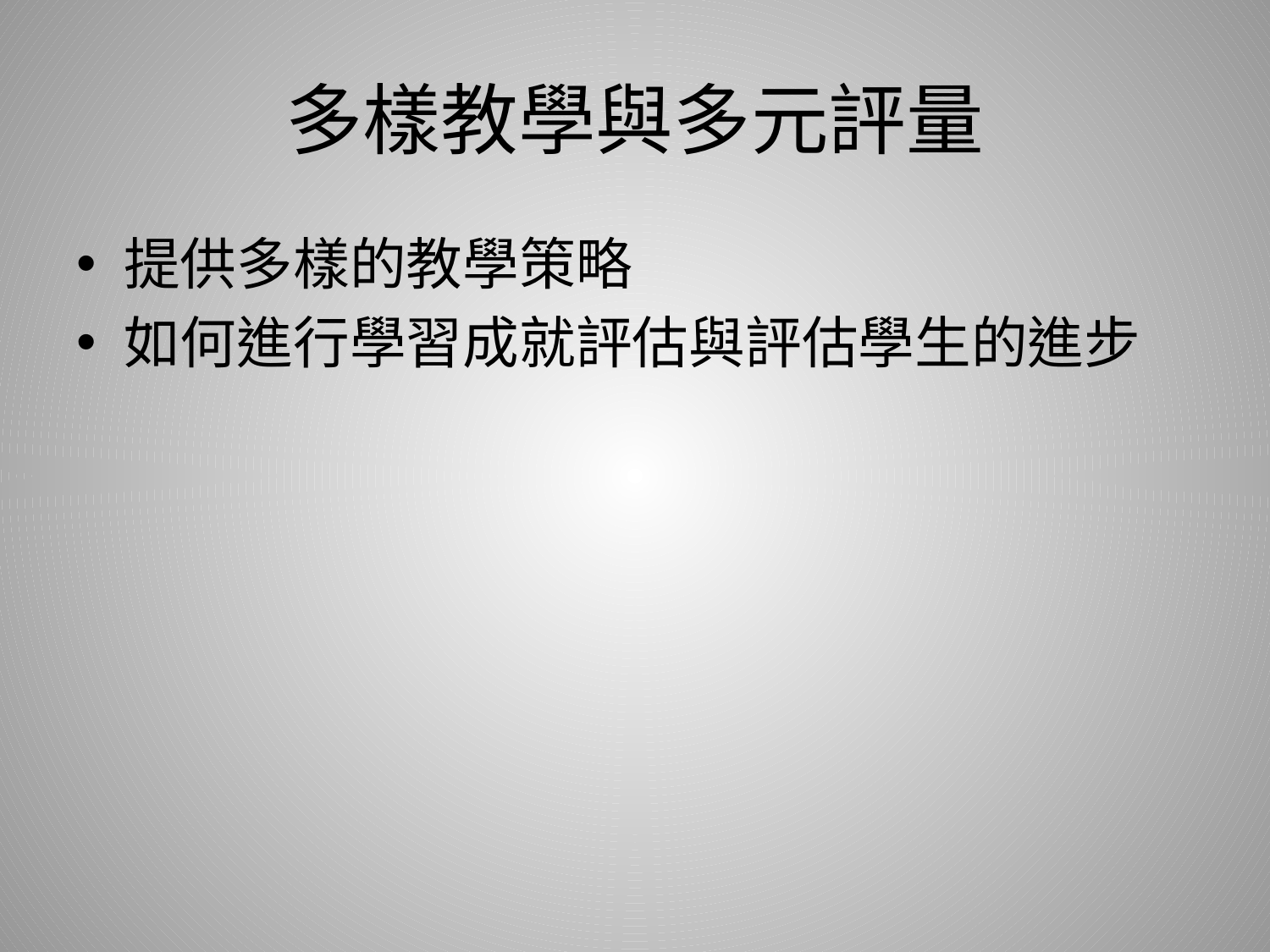

# 多樣教學與多元評量
提供多樣的教學策略
如何進行學習成就評估與評估學生的進步